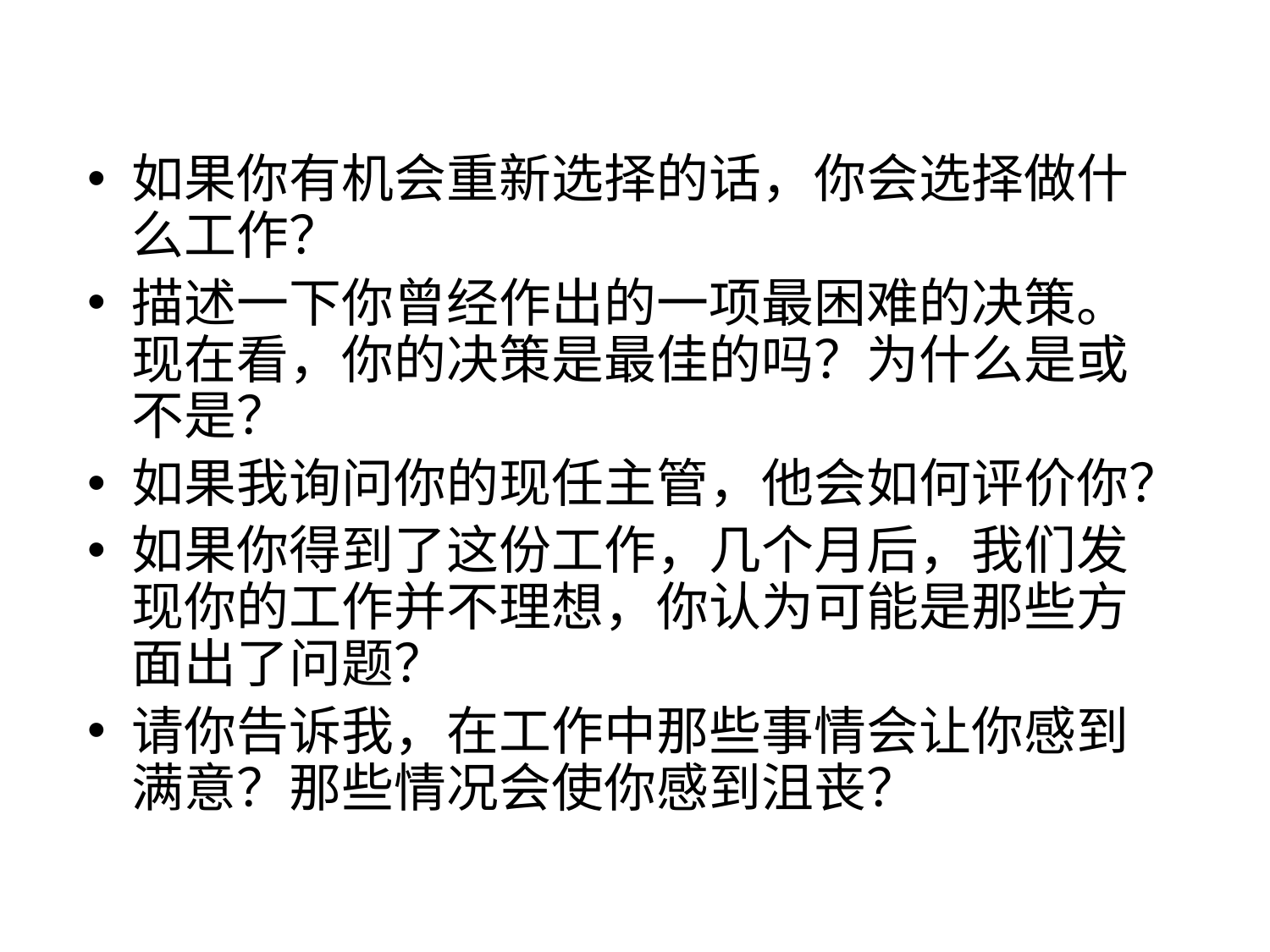

如果你有机会重新选择的话，你会选择做什么工作？
描述一下你曾经作出的一项最困难的决策。现在看，你的决策是最佳的吗？为什么是或不是？
如果我询问你的现任主管，他会如何评价你？
如果你得到了这份工作，几个月后，我们发现你的工作并不理想，你认为可能是那些方面出了问题？
请你告诉我，在工作中那些事情会让你感到满意？那些情况会使你感到沮丧？